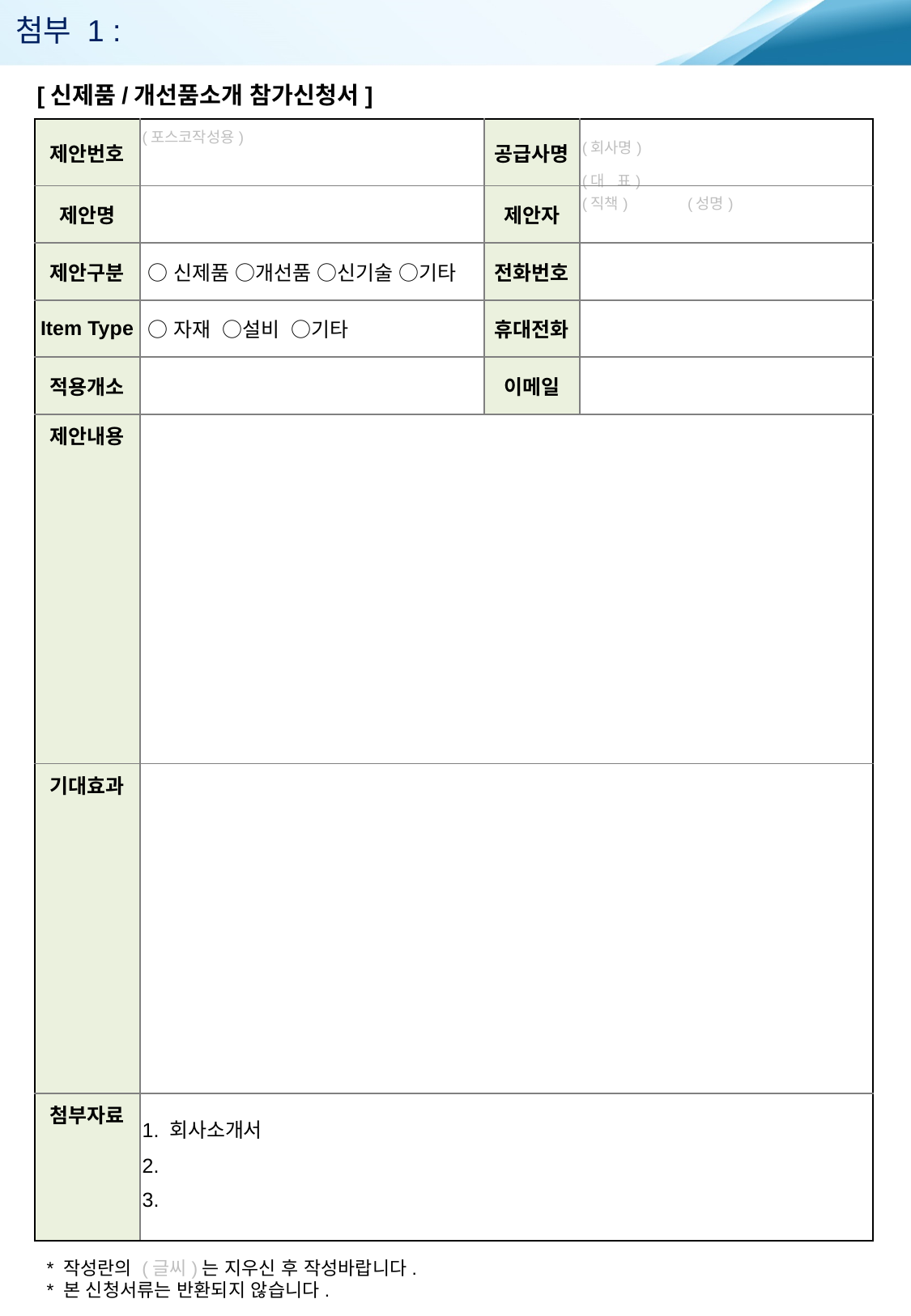

첨부 1 :
[신제품/개선품소개 참가신청서]
| 제안번호 | (포스코작성용) | 공급사명 | (회사명) (대 표) |
| --- | --- | --- | --- |
| 제안명 |  | 제안자 | (직책) (성명) |
| 제안구분 | ○신제품 ○개선품 ○신기술 ○기타 | 전화번호 |  |
| Item Type | ○자재 ○설비 ○기타 | 휴대전화 |  |
| 적용개소 |  | 이메일 |  |
| 제안내용 |  |  |  |
| 기대효과 |  |  |  |
| 첨부자료 | 1. 회사소개서 2. 3. |  |  |
* 작성란의 (글씨)는 지우신 후 작성바랍니다.
* 본 신청서류는 반환되지 않습니다.